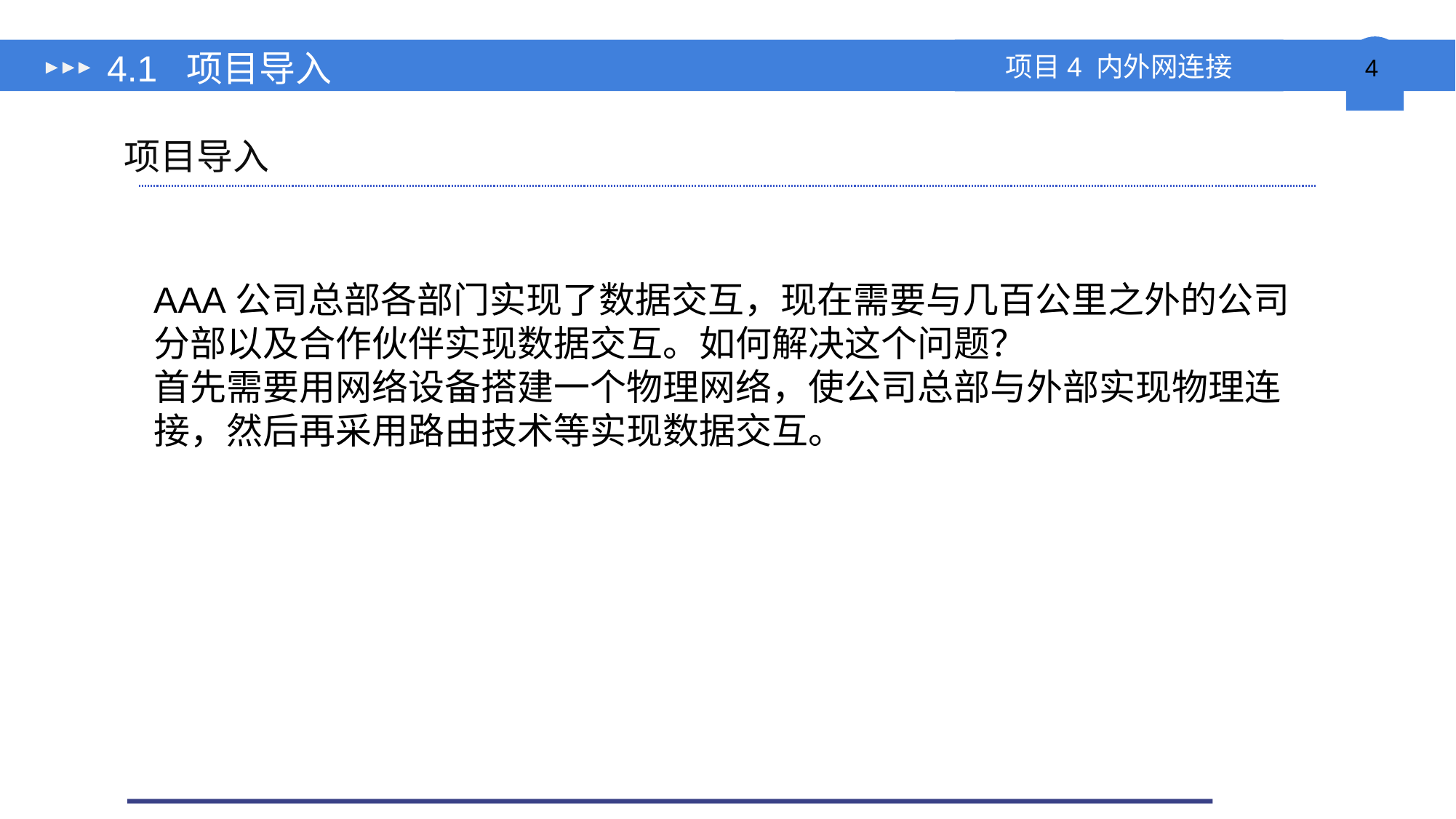

# 4.1  项目导入
项目导入

AAA公司总部各部门实现了数据交互，现在需要与几百公里之外的公司分部以及合作伙伴实现数据交互。如何解决这个问题？
首先需要用网络设备搭建一个物理网络，使公司总部与外部实现物理连接，然后再采用路由技术等实现数据交互。